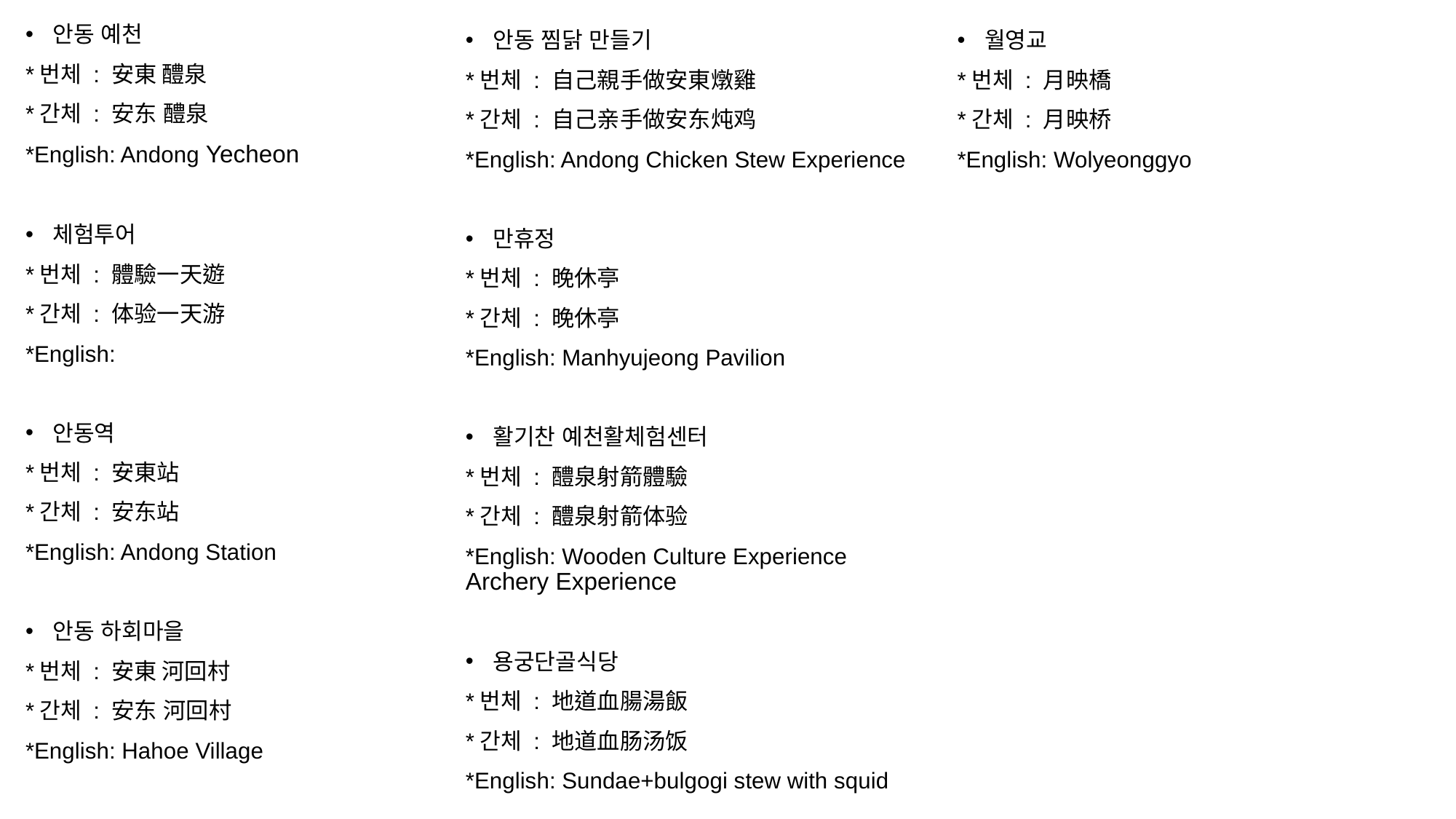

안동 예천
*번체 : 安東 醴泉
*간체 : 安东 醴泉
*English: Andong Yecheon

체험투어
*번체 : 體驗一天遊
*간체 : 体验一天游
*English:

안동역
*번체 : 安東站
*간체 : 安东站
*English: Andong Station

안동 하회마을
*번체 : 安東 河回村
*간체 : 安东 河回村
*English: Hahoe Village

안동 찜닭 만들기
*번체 : 自己親手做安東燉雞
*간체 : 自己亲手做安东炖鸡
*English: Andong Chicken Stew Experience

만휴정
*번체 : 晚休亭
*간체 : 晚休亭
*English: Manhyujeong Pavilion

활기찬 예천활체험센터
*번체 : 醴泉射箭體驗
*간체 : 醴泉射箭体验
*English: Wooden Culture Experience Archery Experience

용궁단골식당
*번체 : 地道血腸湯飯
*간체 : 地道血肠汤饭
*English: Sundae+bulgogi stew with squid

월영교
*번체 : 月映橋
*간체 : 月映桥
*English: Wolyeonggyo